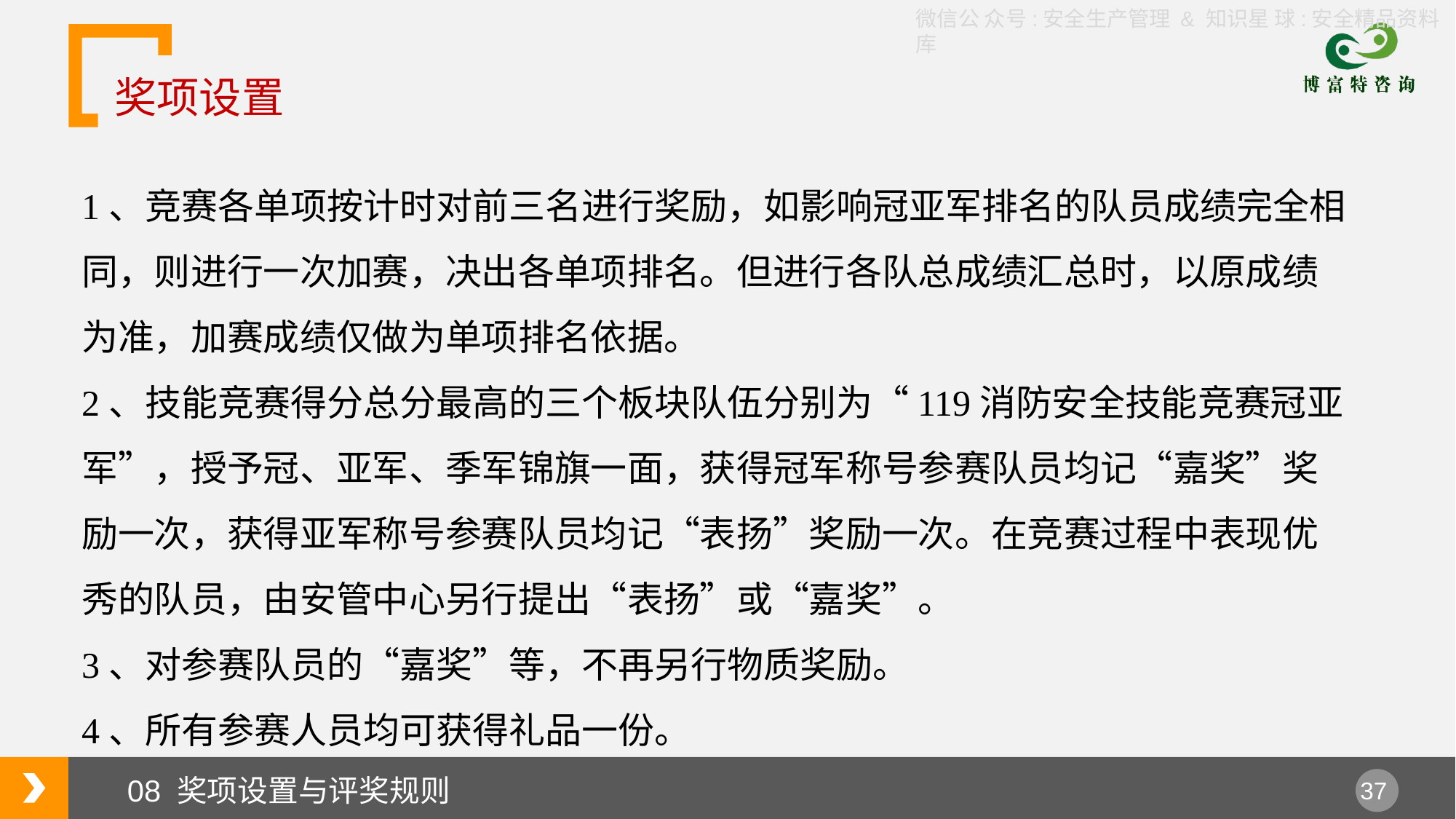

微信公 众号:安全生产管理 & 知识星 球:安全精品资料库
奖项设置
1、竞赛各单项按计时对前三名进行奖励，如影响冠亚军排名的队员成绩完全相同，则进行一次加赛，决出各单项排名。但进行各队总成绩汇总时，以原成绩为准，加赛成绩仅做为单项排名依据。
2、技能竞赛得分总分最高的三个板块队伍分别为“119消防安全技能竞赛冠亚军”，授予冠、亚军、季军锦旗一面，获得冠军称号参赛队员均记“嘉奖”奖励一次，获得亚军称号参赛队员均记“表扬”奖励一次。在竞赛过程中表现优秀的队员，由安管中心另行提出“表扬”或“嘉奖”。
3、对参赛队员的“嘉奖”等，不再另行物质奖励。
4、所有参赛人员均可获得礼品一份。